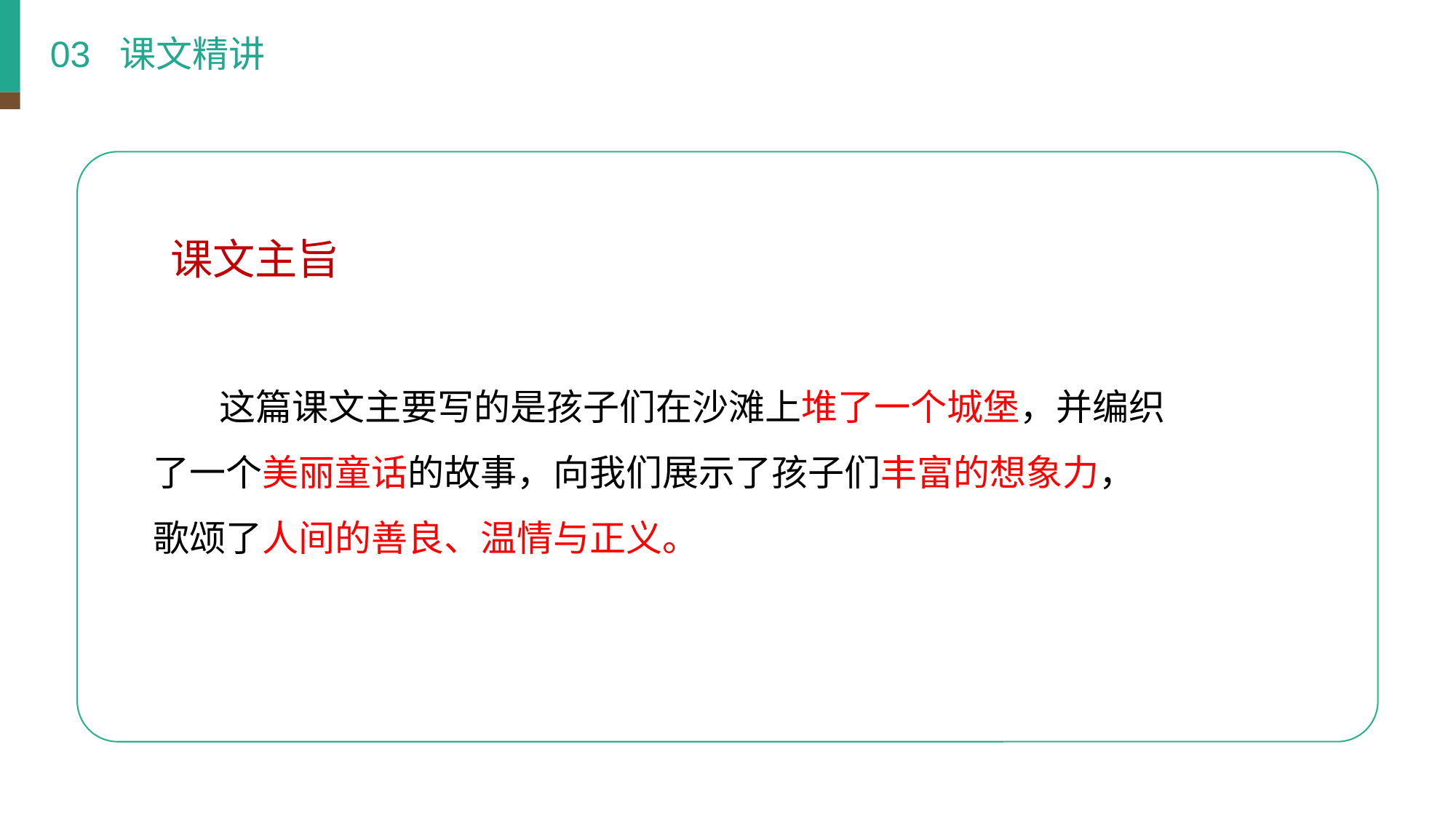

03  课文精讲
课文主旨
       这篇课文主要写的是孩子们在沙滩上堆了一个城堡，并编织了一个美丽童话的故事，向我们展示了孩子们丰富的想象力，歌颂了人间的善良、温情与正义。